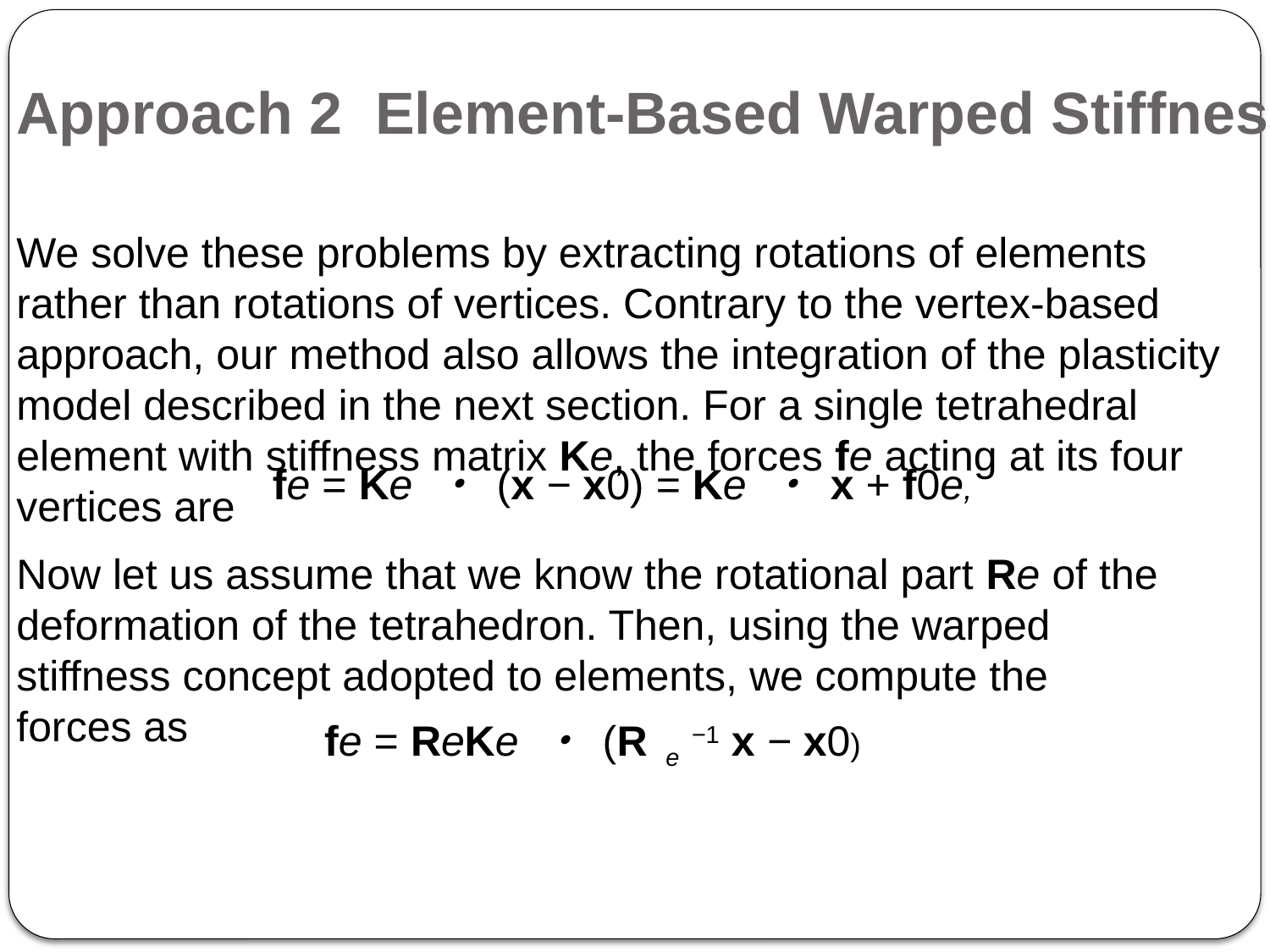

# Approach 2  Element-Based Warped Stiffness

We solve these problems by extracting rotations of elements rather than rotations of vertices. Contrary to the vertex-based approach, our method also allows the integration of the plasticity model described in the next section. For a single tetrahedral element with stiffness matrix Ke, the forces fe acting at its four vertices are
fe = Ke ・ (x − x0) = Ke ・ x + f0e,
Now let us assume that we know the rotational part Re of the deformation of the tetrahedron. Then, using the warped stiffness concept adopted to elements, we compute the forces as
fe = ReKe ・ (R  e −1 x − x0)